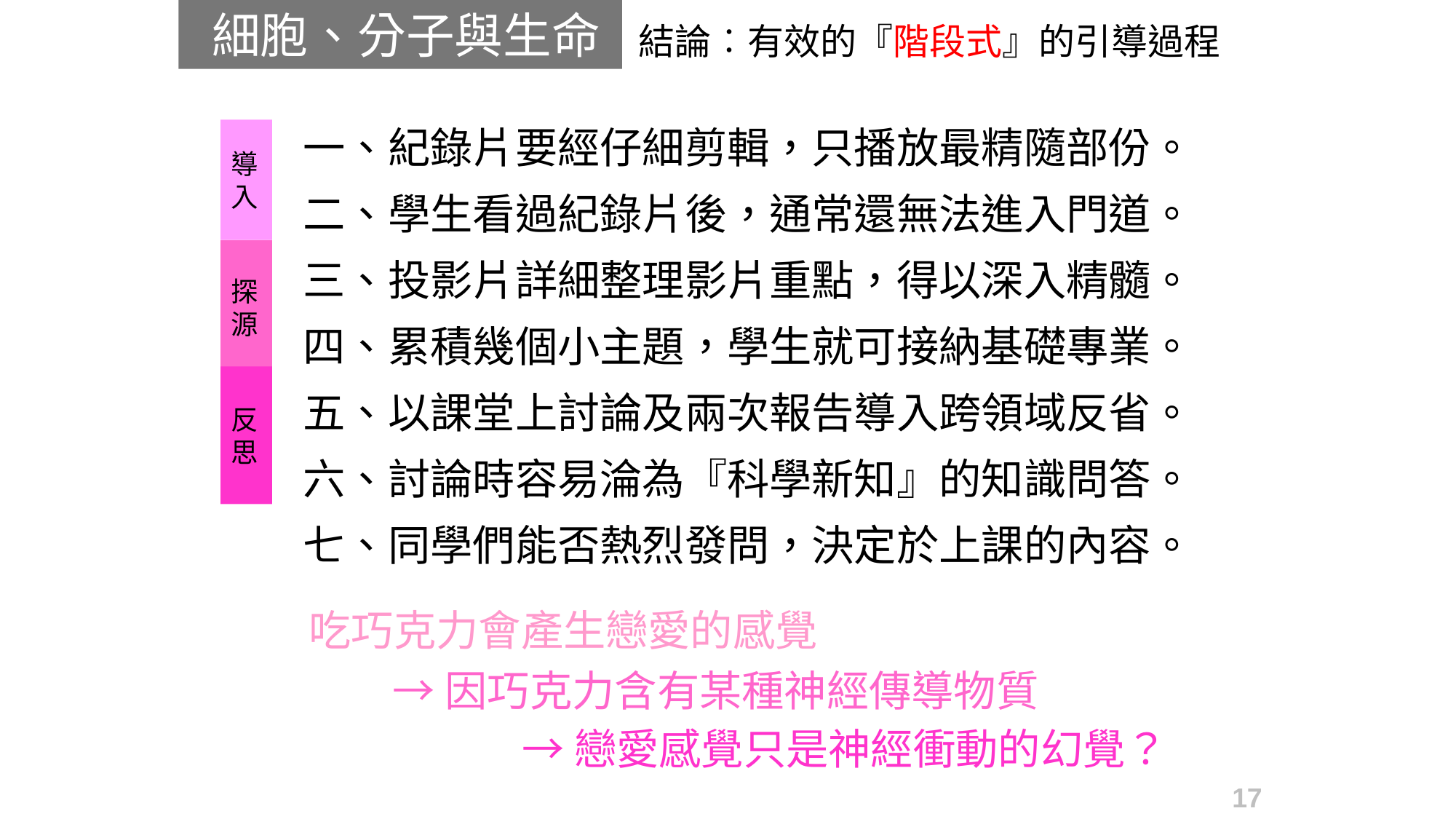

細胞、分子與生命
結論︰有效的『階段式』的引導過程
   一、紀錄片要經仔細剪輯，只播放最精隨部份。
   二、學生看過紀錄片後，通常還無法進入門道。
   三、投影片詳細整理影片重點，得以深入精髓。
   四、累積幾個小主題，學生就可接納基礎專業。
   五、以課堂上討論及兩次報告導入跨領域反省。
   六、討論時容易淪為『科學新知』的知識問答。
   七、同學們能否熱烈發問，決定於上課的內容。
導
入
探
源
反
思
吃巧克力會產生戀愛的感覺
→因巧克力含有某種神經傳導物質
→戀愛感覺只是神經衝動的幻覺？
17